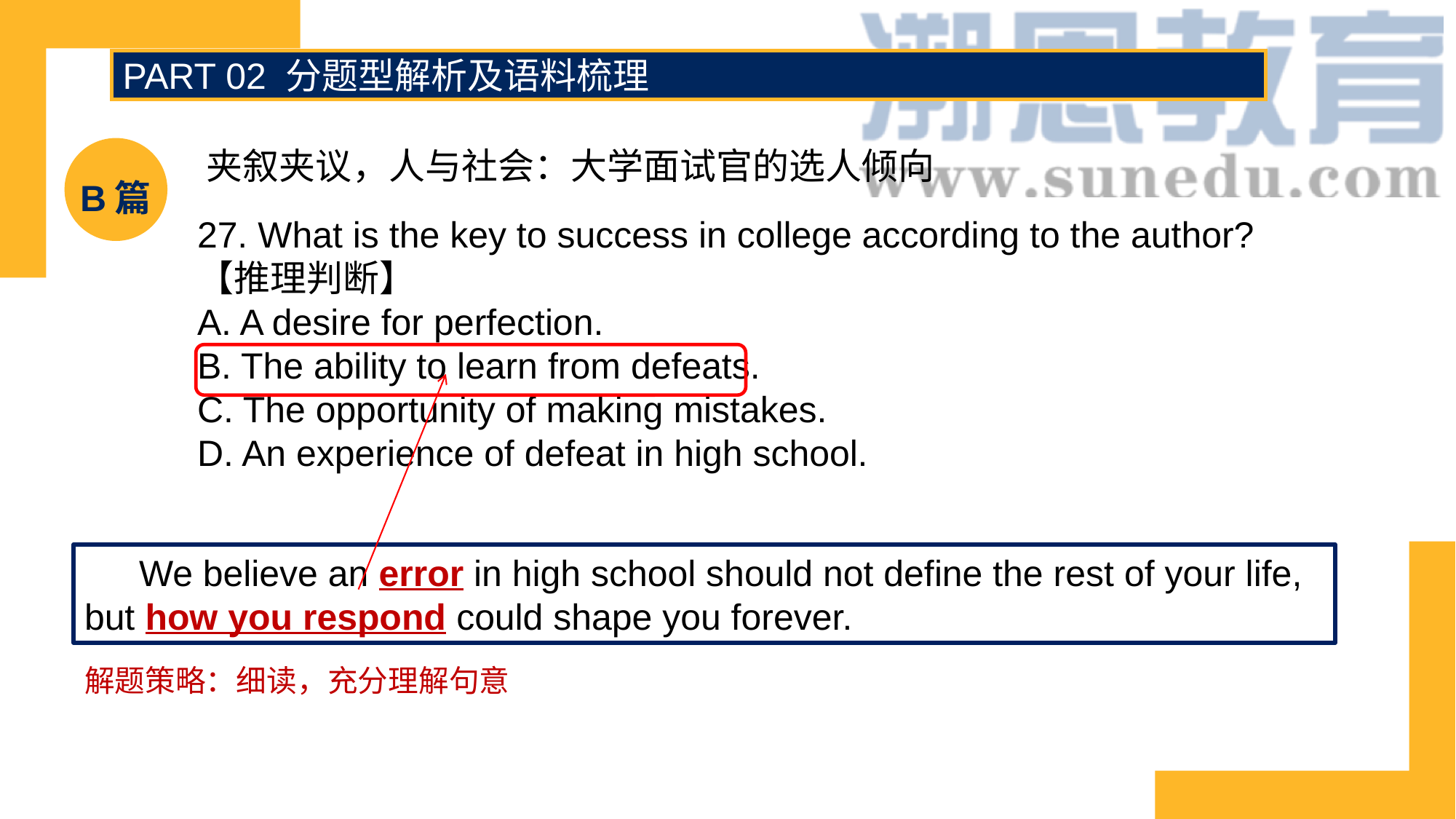

PART 02 分题型解析及语料梳理

夹叙夹议，人与社会：大学面试官的选人倾向
B篇
27. What is the key to success in college according to the author?
【推理判断】
A. A desire for perfection.
B. The ability to learn from defeats.
C. The opportunity of making mistakes.
D. An experience of defeat in high school.

We believe an error in high school should not define the rest of your life, but how you respond could shape you forever.
解题策略：细读，充分理解句意